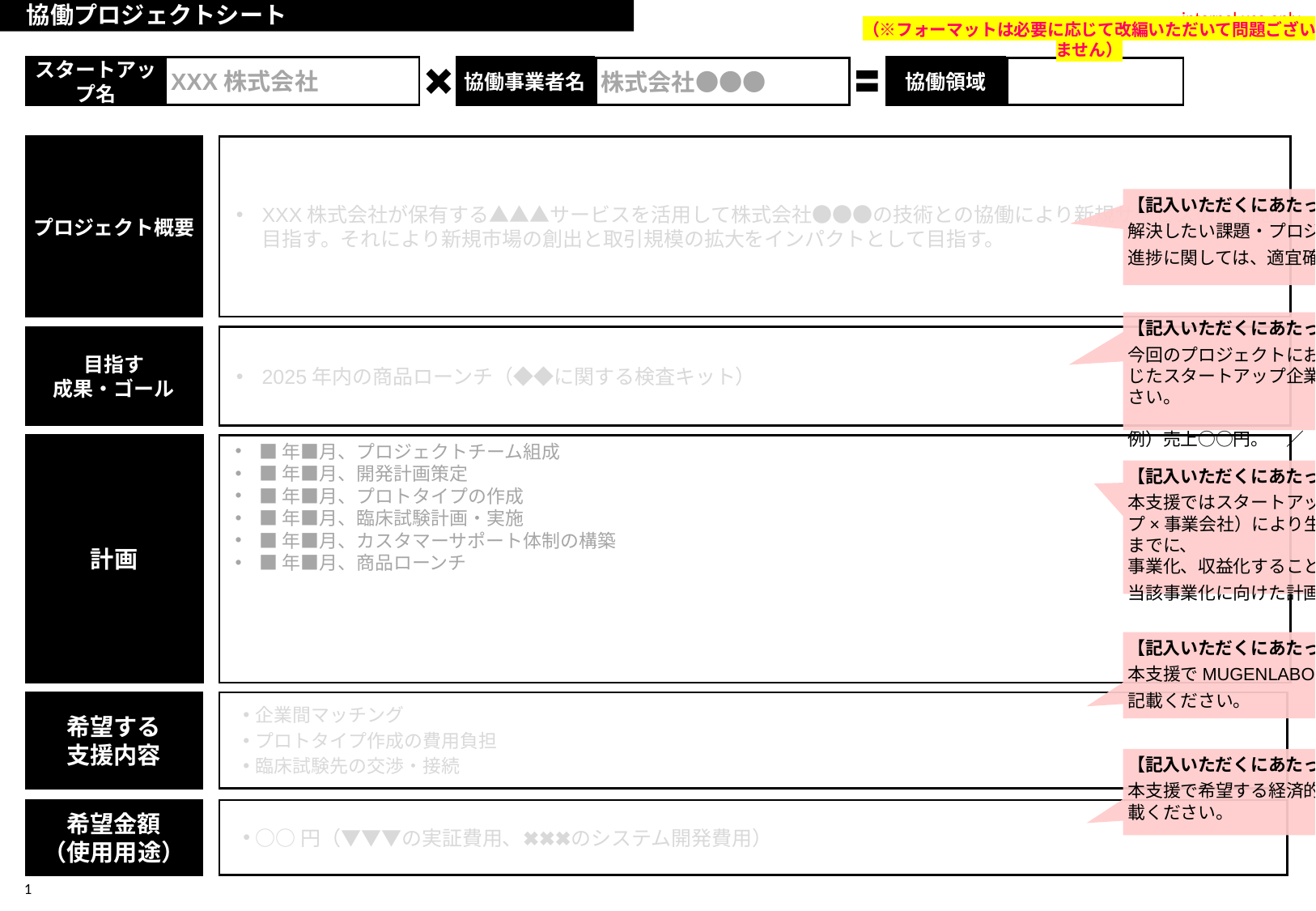

協働プロジェクトシート
（※フォーマットは必要に応じて改編いただいて問題ございません）
スタートアップ名
XXX株式会社
協働事業者名
協働領域
株式会社●●●

XXX株式会社が保有する▲▲▲サービスを活用して株式会社●●●の技術との協働により新規サービスの展開を目指す。それにより新規市場の創出と取引規模の拡大をインパクトとして目指す。
プロジェクト概要
【記入いただくにあたってのメモ】
解決したい課題・プロジェクトでの実施概要を記載ください。
進捗に関しては、適宜確認させていただきます。
【記入いただくにあたってのメモ】
今回のプロジェクトにおけるゴールや、本プロジェクトを通じたスタートアップ企業様の将来的に目指す成果を記載ください。
例）売上○○円。　／　□□業界への展開・導入。　など
2025年内の商品ローンチ（◆◆に関する検査キット）
目指す
成果・ゴール
計画
■年■月、プロジェクトチーム組成
■年■月、開発計画策定
■年■月、プロトタイプの作成
■年■月、臨床試験計画・実施
■年■月、カスタマーサポート体制の構築
■年■月、商品ローンチ

【記入いただくにあたってのメモ】
本支援ではスタートアップ支援として、協働（スタートアップ×事業会社）により生まれた取り組みを、2027年3月末までに、
事業化、収益化することを目指しています。
当該事業化に向けた計画をご記載ください。
【記入いただくにあたってのメモ】
本支援でMUGENLABO UNIVERSEに期待する支援内容を
記載ください。
希望する
支援内容
企業間マッチング
プロトタイプ作成の費用負担
臨床試験先の交渉・接続
【記入いただくにあたってのメモ】
本支援で希望する経済的支援の金額、またその使用用途を記載ください。
希望金額
（使用用途）
○○円（▼▼▼の実証費用、✖✖✖のシステム開発費用）
1